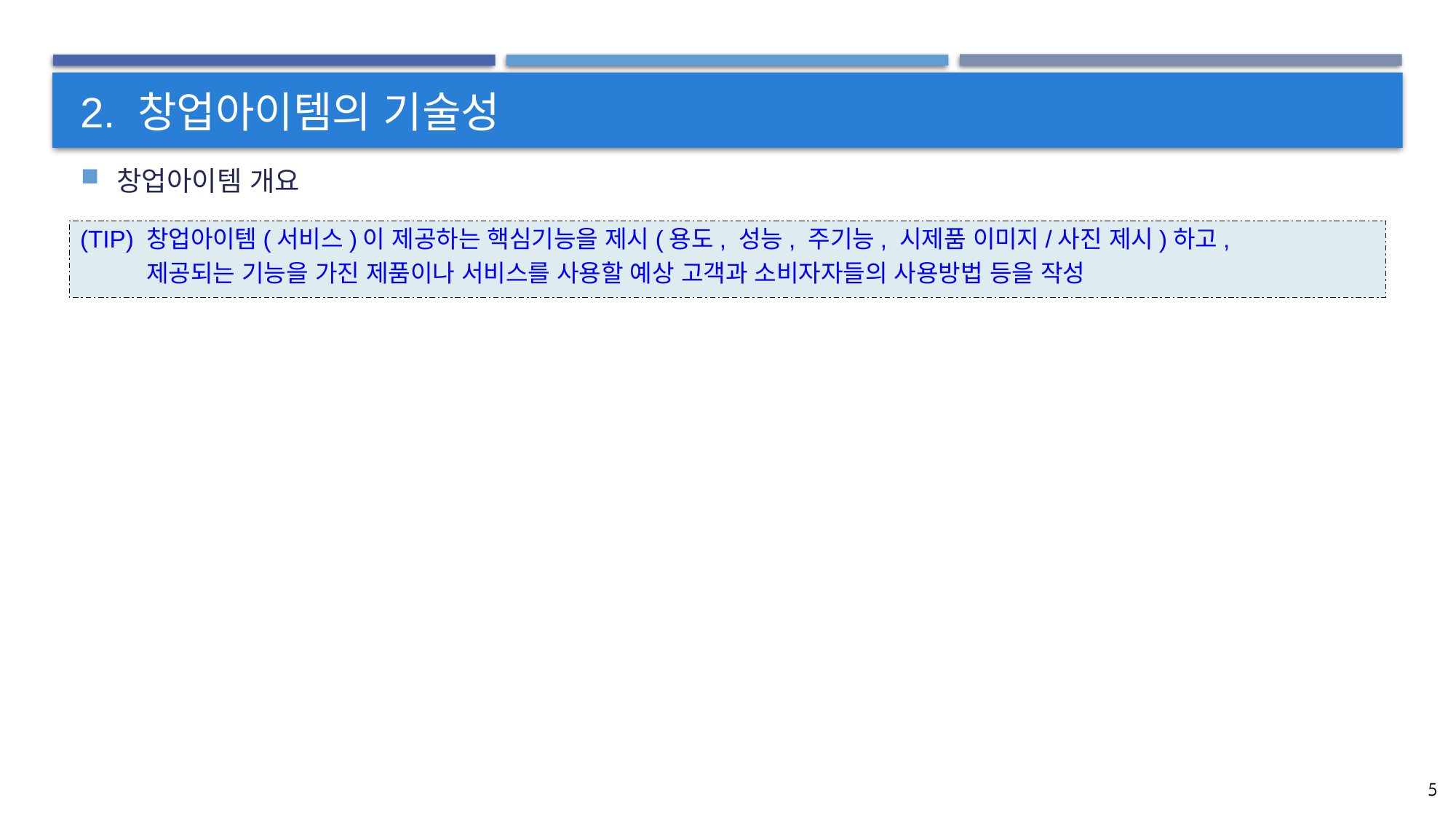

# 2. 창업아이템의 기술성
창업아이템 개요
(TIP) 창업아이템(서비스)이 제공하는 핵심기능을 제시(용도, 성능, 주기능, 시제품 이미지/사진 제시)하고,
         제공되는 기능을 가진 제품이나 서비스를 사용할 예상 고객과 소비자자들의 사용방법 등을 작성
5